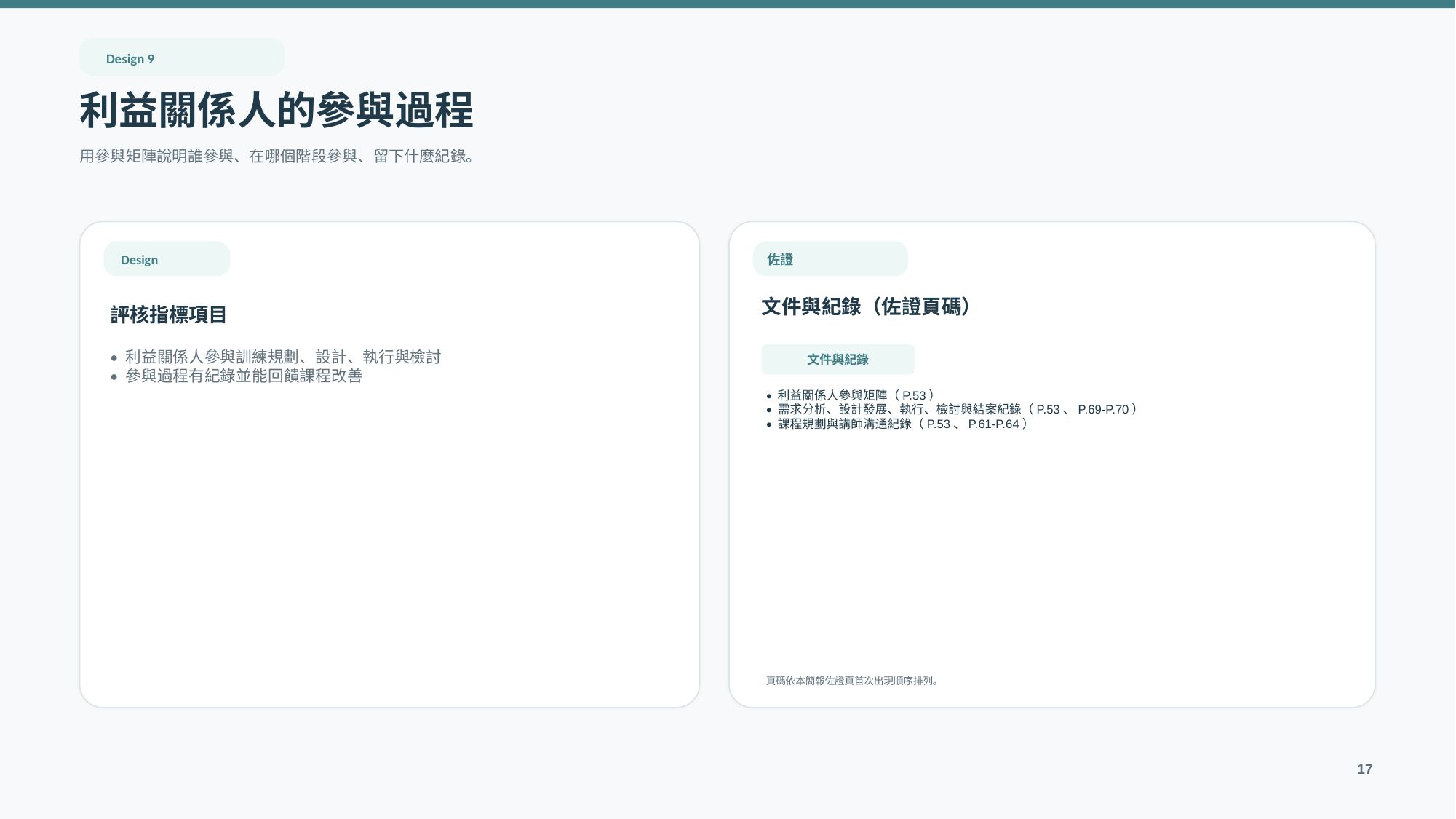

Design 9
利益關係人的參與過程
用參與矩陣說明誰參與、在哪個階段參與、留下什麼紀錄。

Design
佐證
文件與紀錄（佐證頁碼）
評核指標項目
文件與紀錄
• 利益關係人參與訓練規劃、設計、執行與檢討
• 參與過程有紀錄並能回饋課程改善
• 利益關係人參與矩陣（P.53）
• 需求分析、設計發展、執行、檢討與結案紀錄（P.53、P.69-P.70）
• 課程規劃與講師溝通紀錄（P.53、P.61-P.64）
頁碼依本簡報佐證頁首次出現順序排列。
17